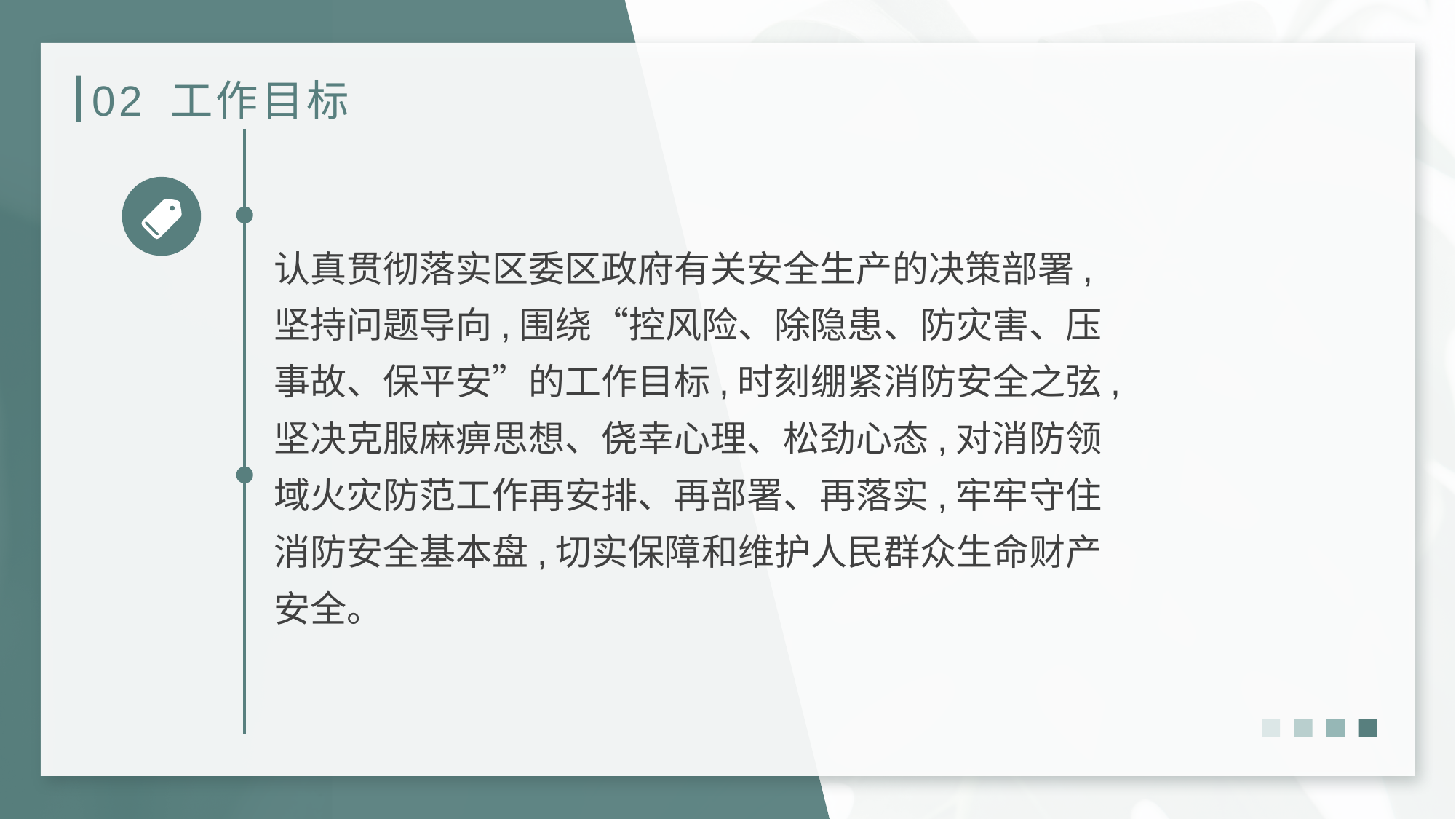

# 02 工作目标

认真贯彻落实区委区政府有关安全生产的决策部署,坚持问题导向,围绕“控风险、除隐患、防灾害、压事故、保平安”的工作目标,时刻绷紧消防安全之弦,坚决克服麻痹思想、侥幸心理、松劲心态,对消防领域火灾防范工作再安排、再部署、再落实,牢牢守住消防安全基本盘,切实保障和维护人民群众生命财产安全。